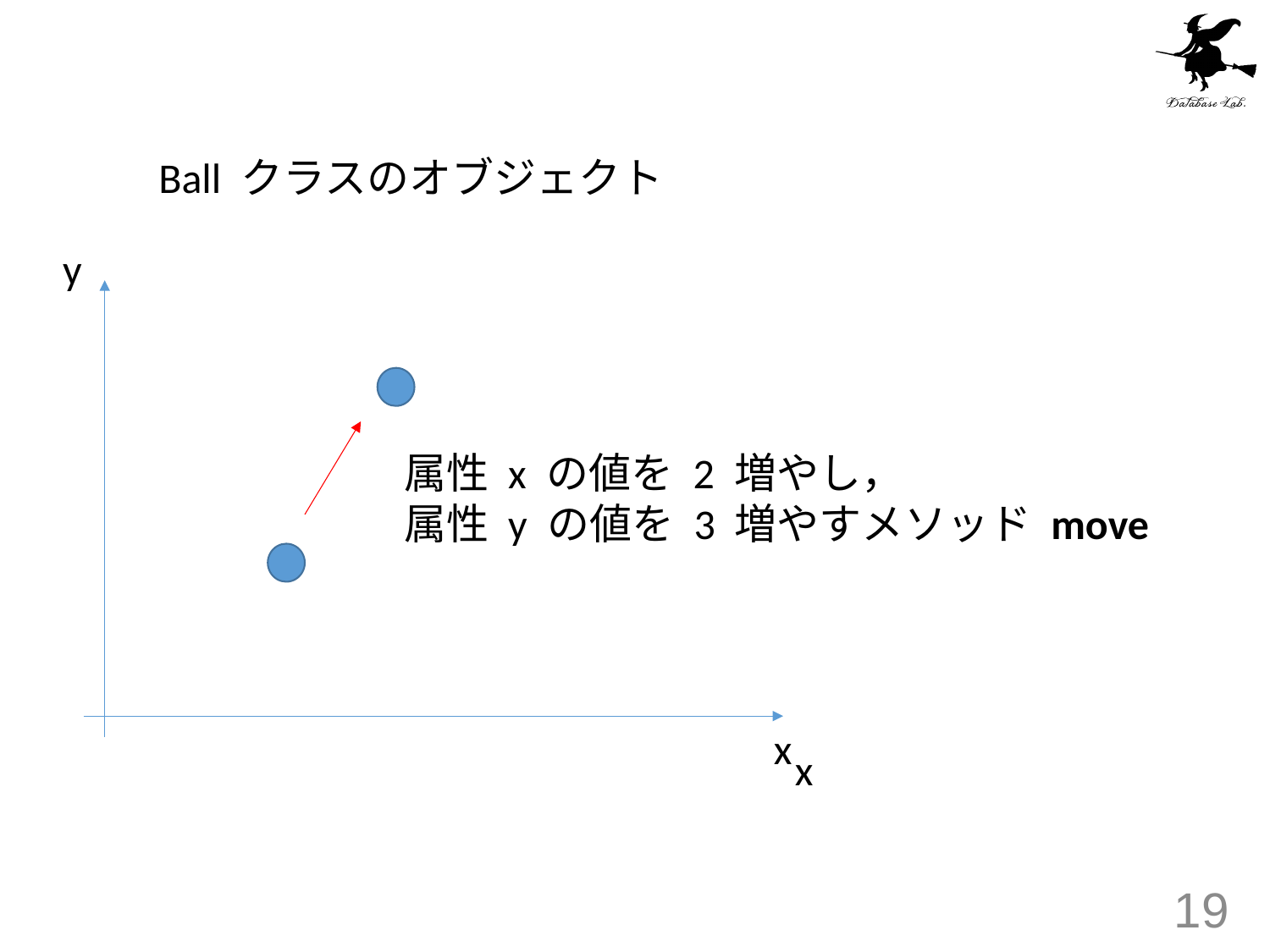

Ball クラスのオブジェクト
y

属性 x の値を 2 増やし，
属性 y の値を 3 増やすメソッド move

x
x
19